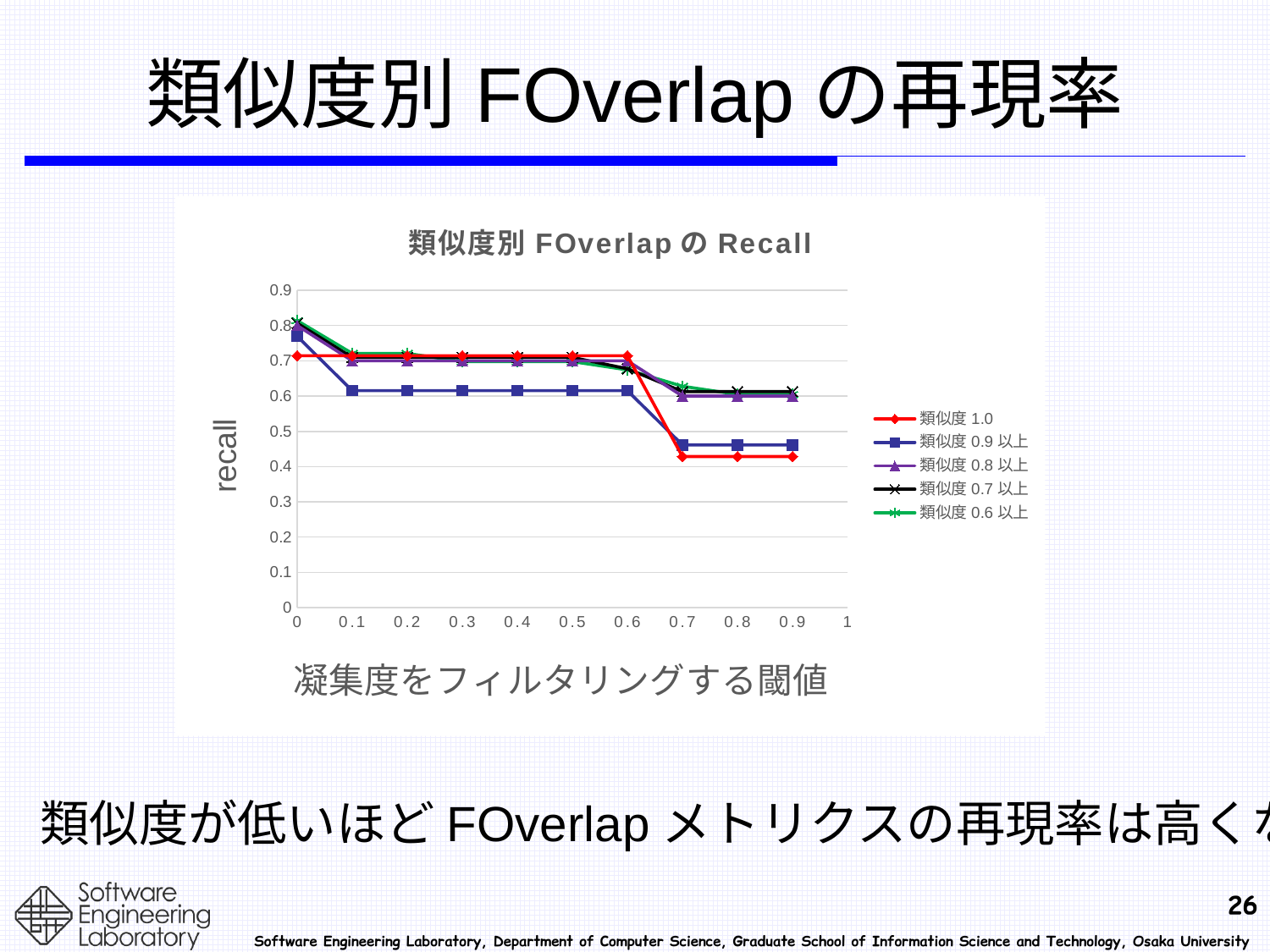

# 類似度別FOverlapの再現率

### Chart: 類似度別FOverlapのRecall

| Category | 類似度1.0 | 類似度0.9以上 | 類似度0.8以上 | 類似度0.7以上 | 類似度0.6以上 |
|---|---|---|---|---|---|
類似度が低いほどFOverlapメトリクスの再現率は高くなる